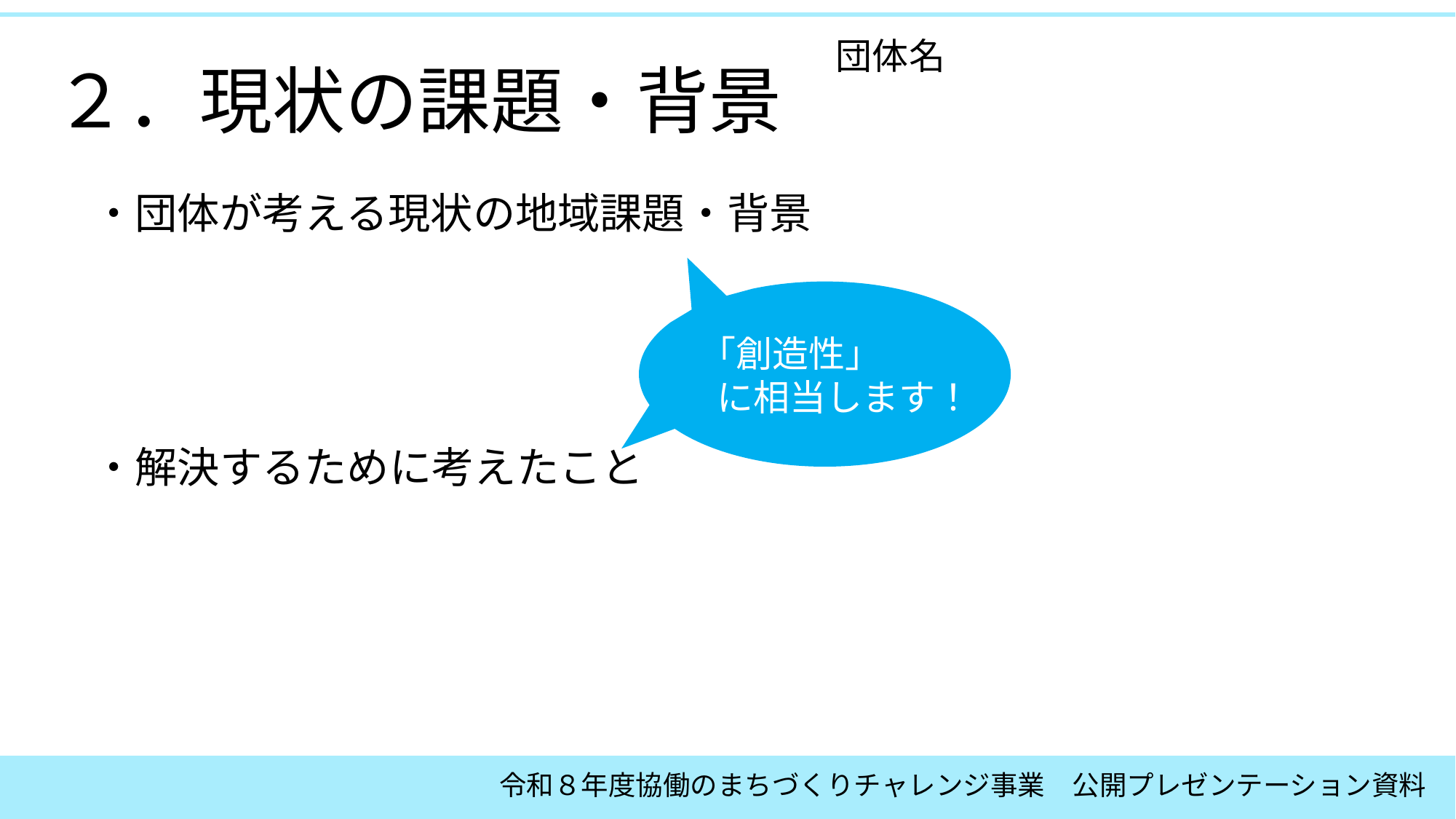

団体名
２．現状の課題・背景
・団体が考える現状の地域課題・背景

「創造性」
 に相当します！
・解決するために考えたこと

令和８年度協働のまちづくりチャレンジ事業　公開プレゼンテーション資料